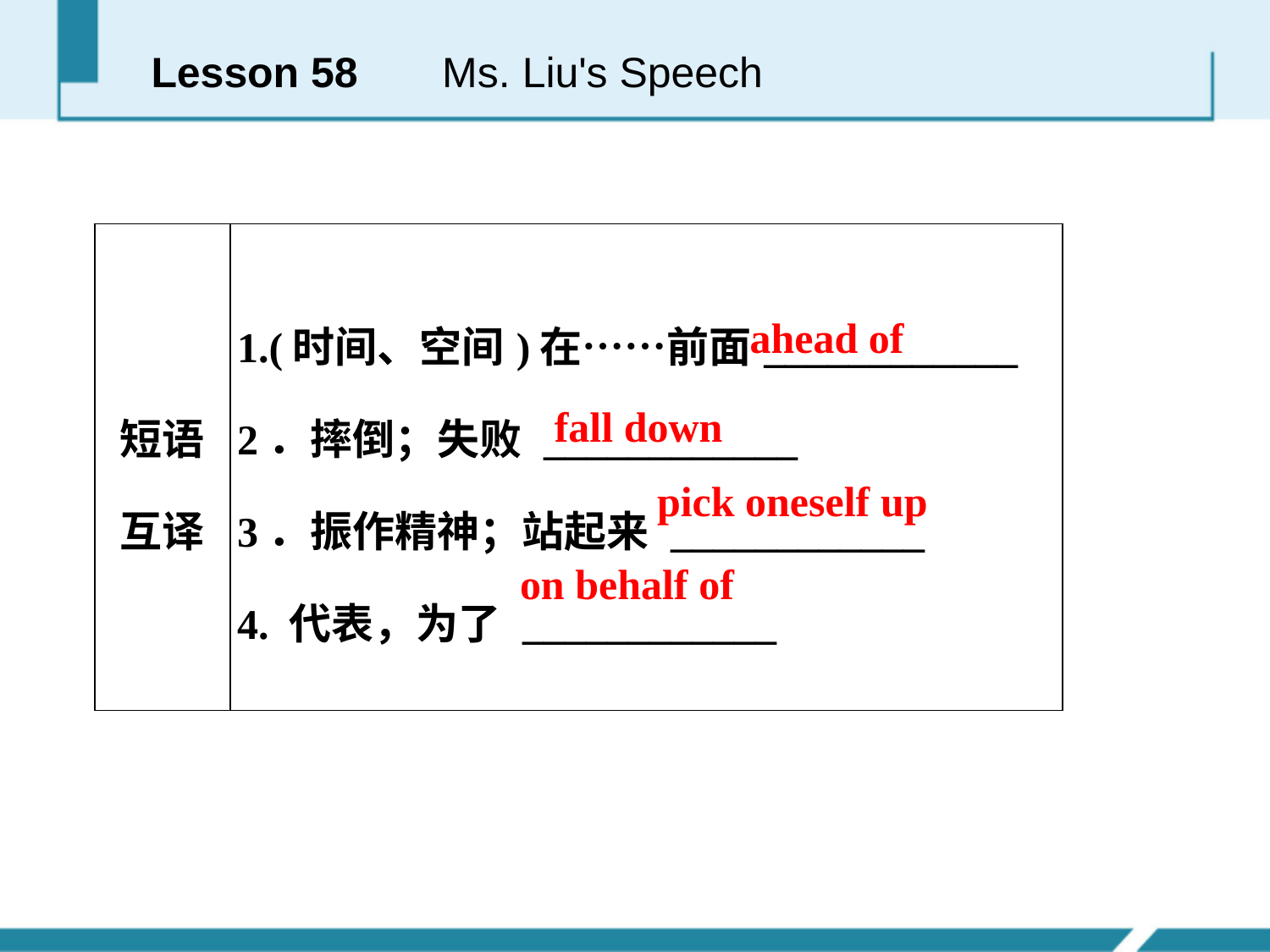

Lesson 58 　 Ms. Liu's Speech
| 短语 互译 | 1.(时间、空间)在……前面\_\_\_\_\_\_\_\_\_\_\_\_ 2．摔倒；失败 \_\_\_\_\_\_\_\_\_\_\_\_ 3．振作精神；站起来 \_\_\_\_\_\_\_\_\_\_\_\_ 4. 代表，为了 \_\_\_\_\_\_\_\_\_\_\_\_ |
| --- | --- |
ahead of
fall down
pick oneself up
on behalf of